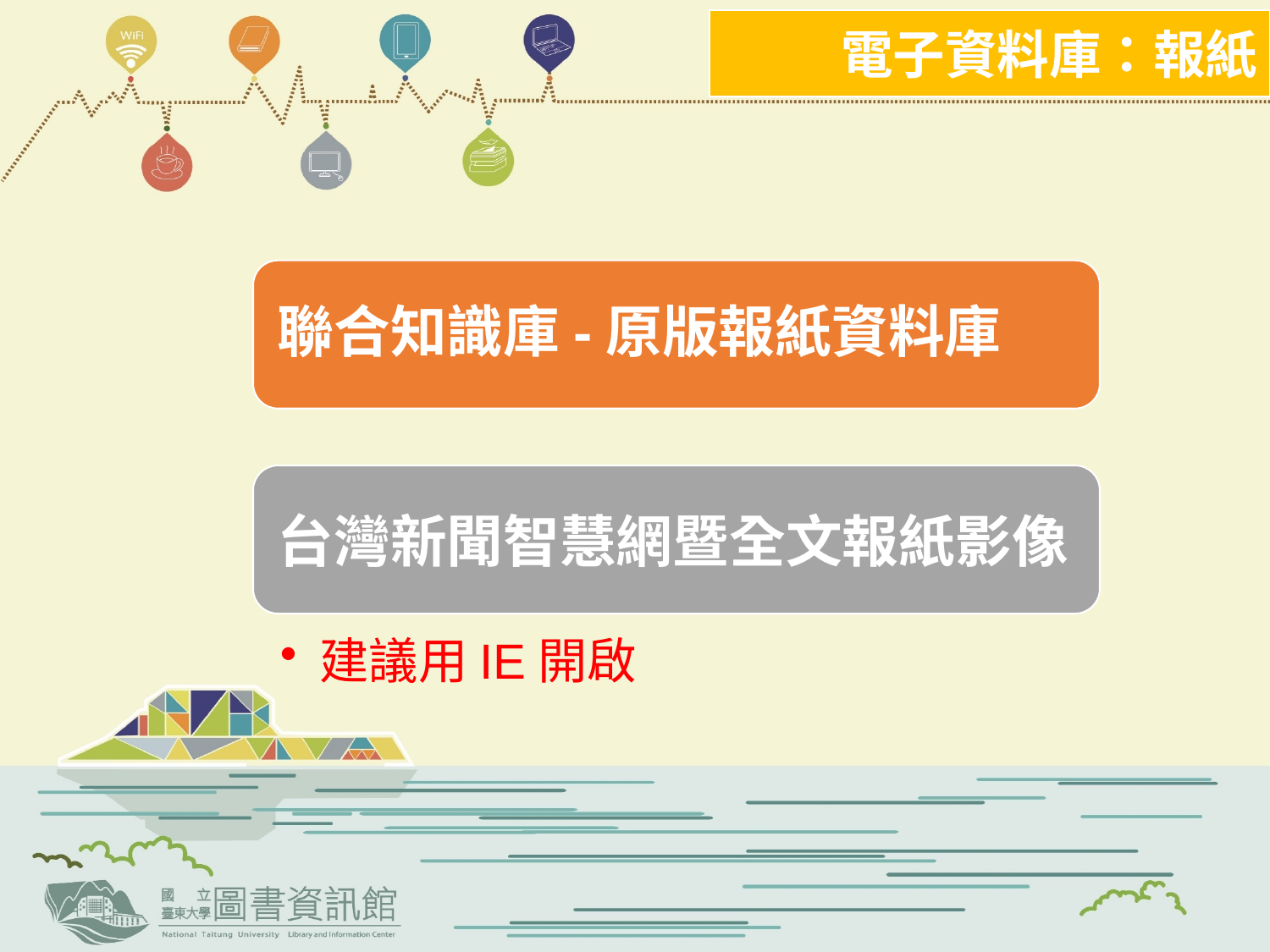

電子資料庫：報紙
聯合知識庫-原版報紙資料庫
台灣新聞智慧網暨全文報紙影像
建議用IE開啟